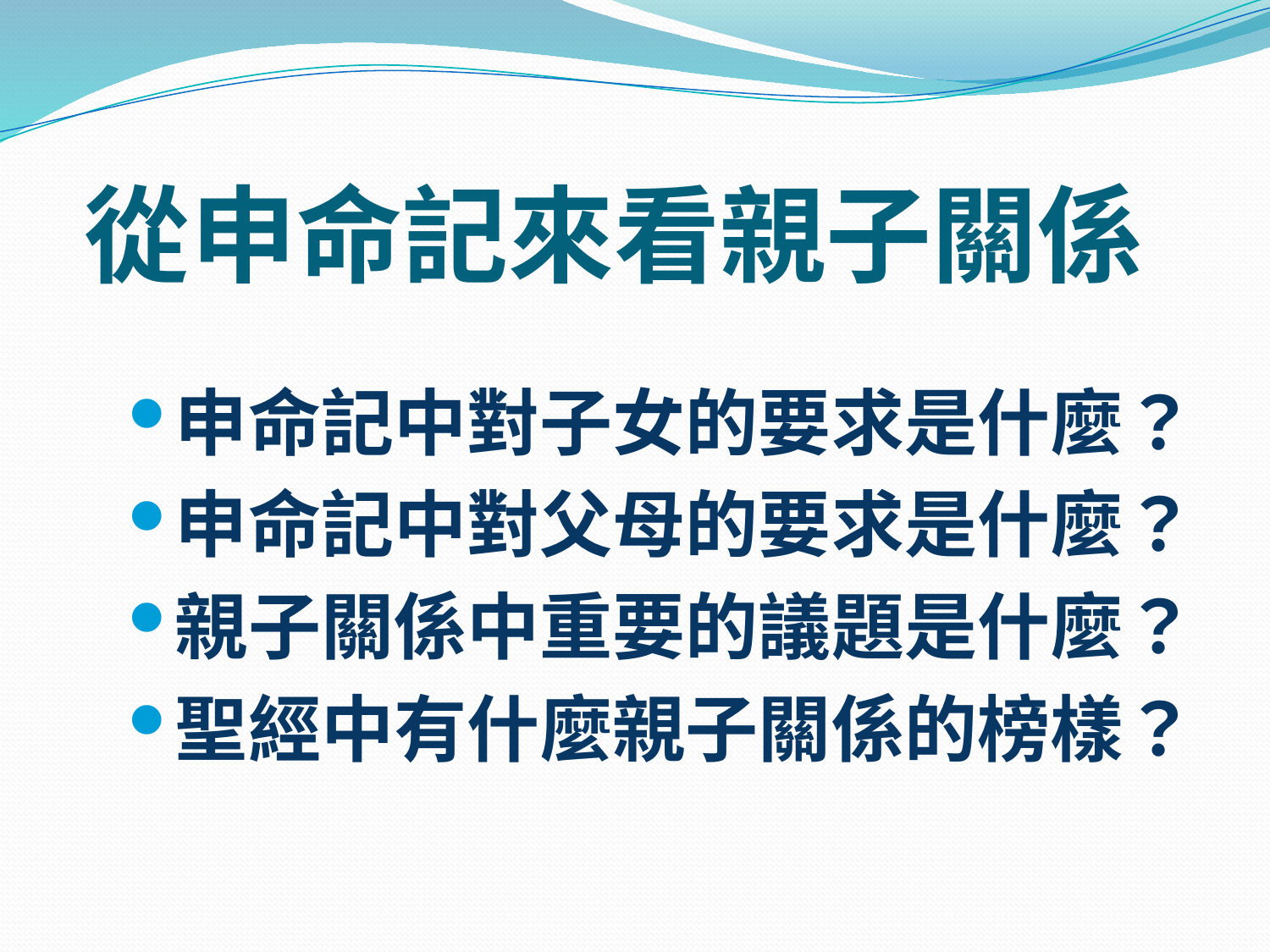

# 從申命記來看親子關係
申命記中對子女的要求是什麼？
申命記中對父母的要求是什麼？
親子關係中重要的議題是什麼？
聖經中有什麼親子關係的榜樣？